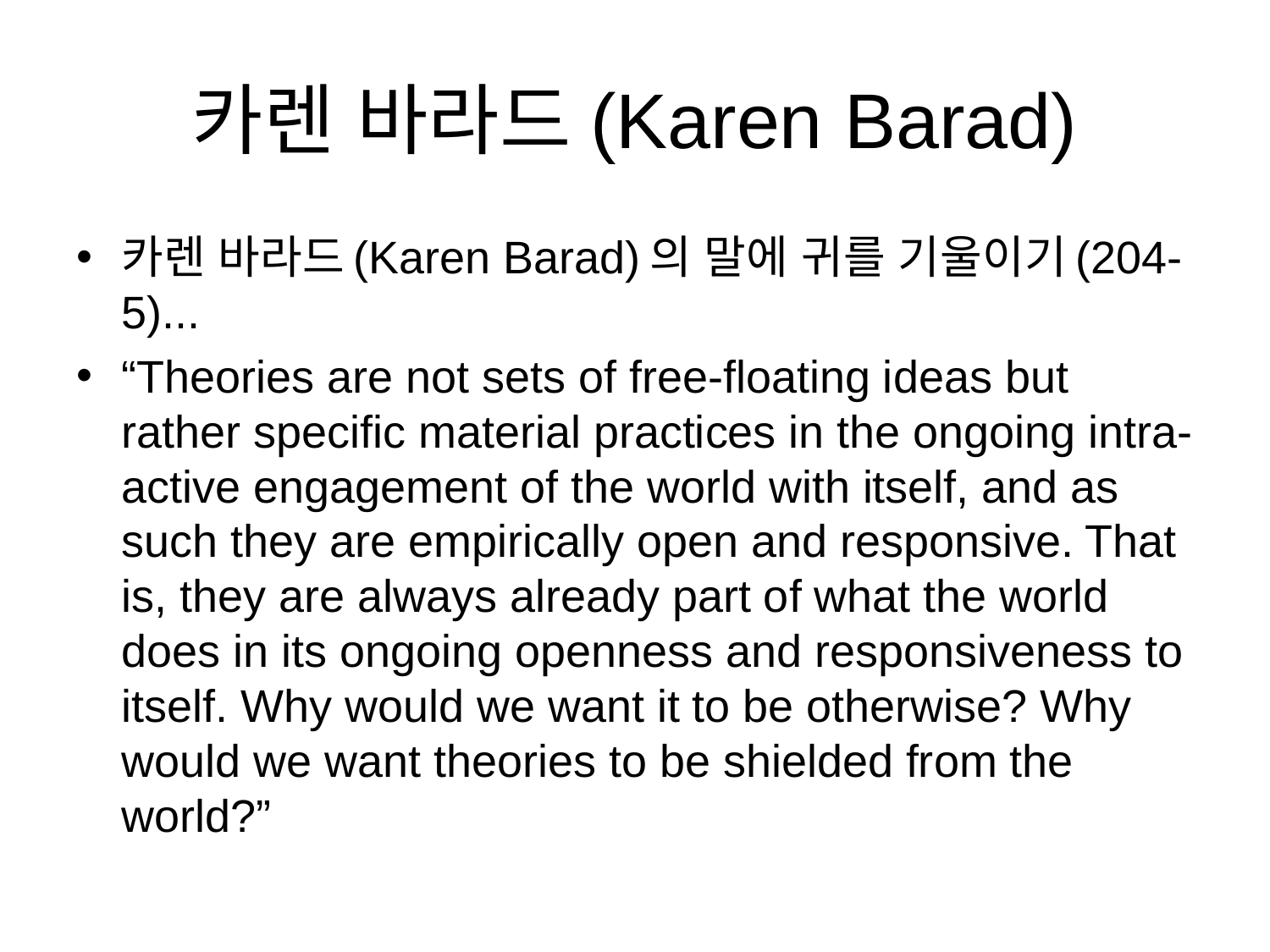

# 카렌 바라드(Karen Barad)
카렌 바라드(Karen Barad)의 말에 귀를 기울이기(204-5)...
“Theories are not sets of free-floating ideas but rather specific material practices in the ongoing intra-active engagement of the world with itself, and as such they are empirically open and responsive. That is, they are always already part of what the world does in its ongoing openness and responsiveness to itself. Why would we want it to be otherwise? Why would we want theories to be shielded from the world?”